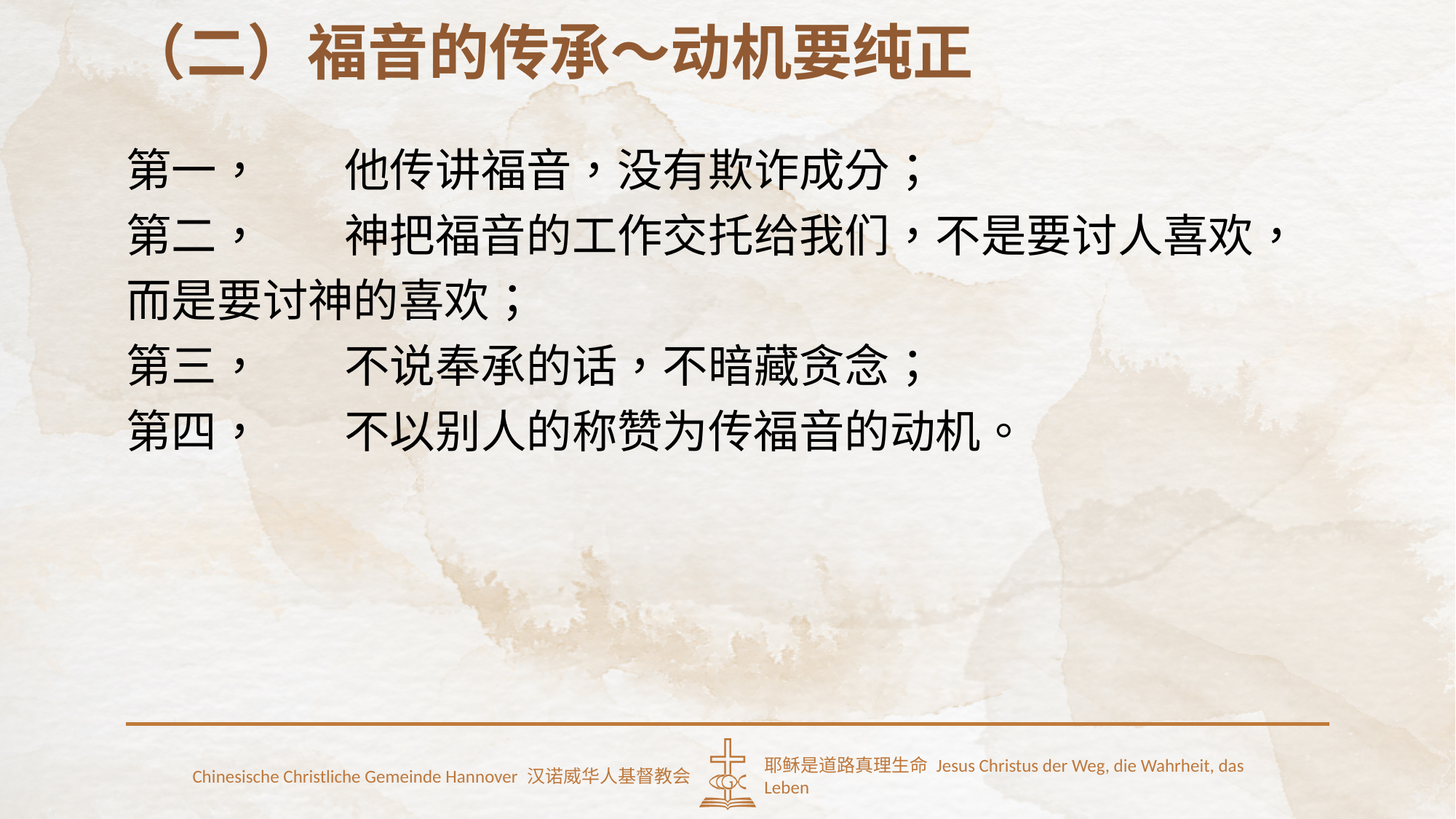

（二）福音的传承～动机要纯正
第一，	他传讲福音，没有欺诈成分；
第二，	神把福音的工作交托给我们，不是要讨人喜欢，而是要讨神的喜欢；
第三，	不说奉承的话，不暗藏贪念；
第四，	不以别人的称赞为传福音的动机。